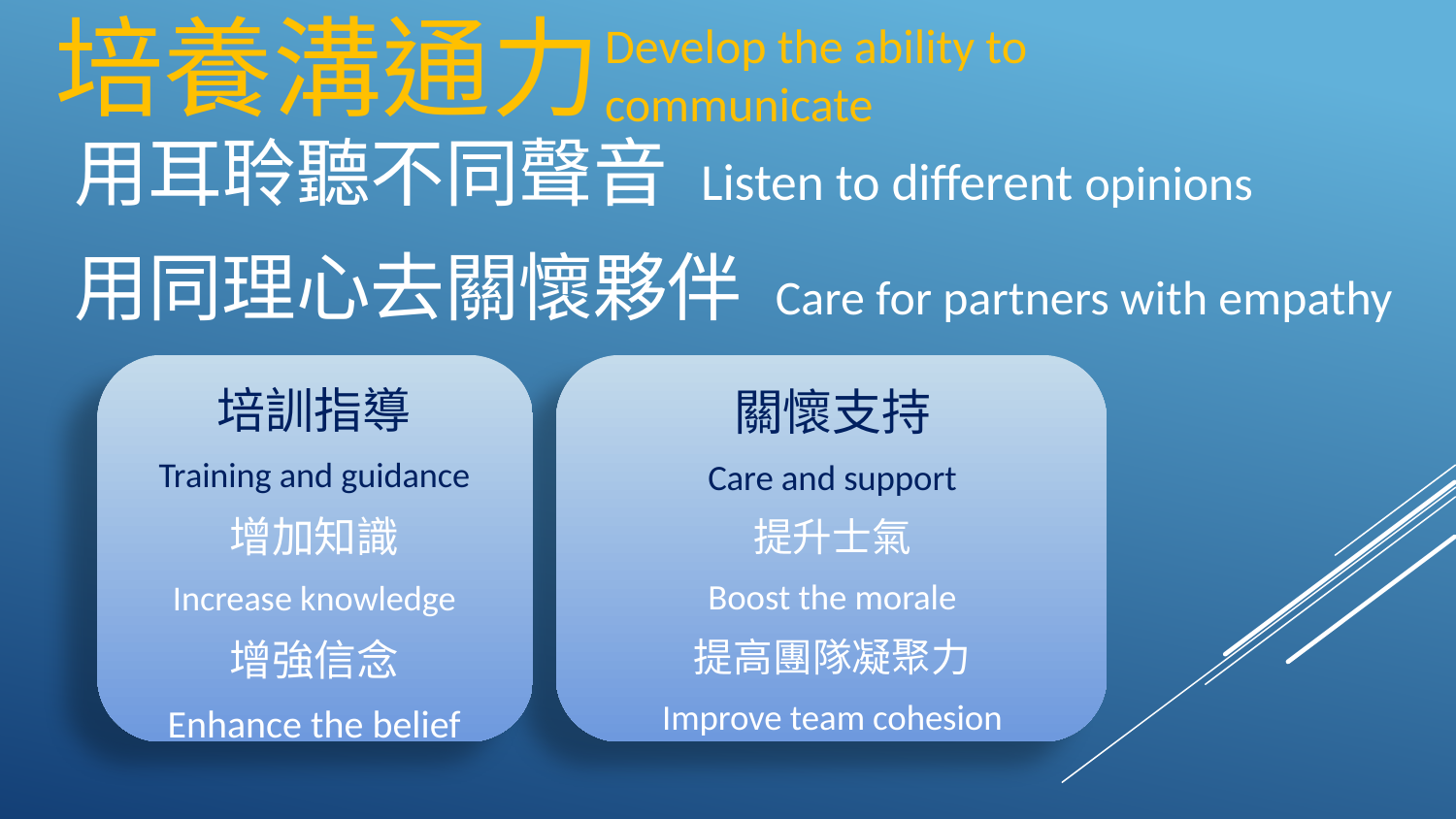

# 培養溝通力
Develop the ability to communicate
用耳聆聽不同聲音 Listen to different opinions
用同理心去關懷夥伴 Care for partners with empathy

關懷支持
Care and support
提升士氣
Boost the morale
提高團隊凝聚力
Improve team cohesion

培訓指導
Training and guidance
增加知識
Increase knowledge
增強信念
Enhance the belief